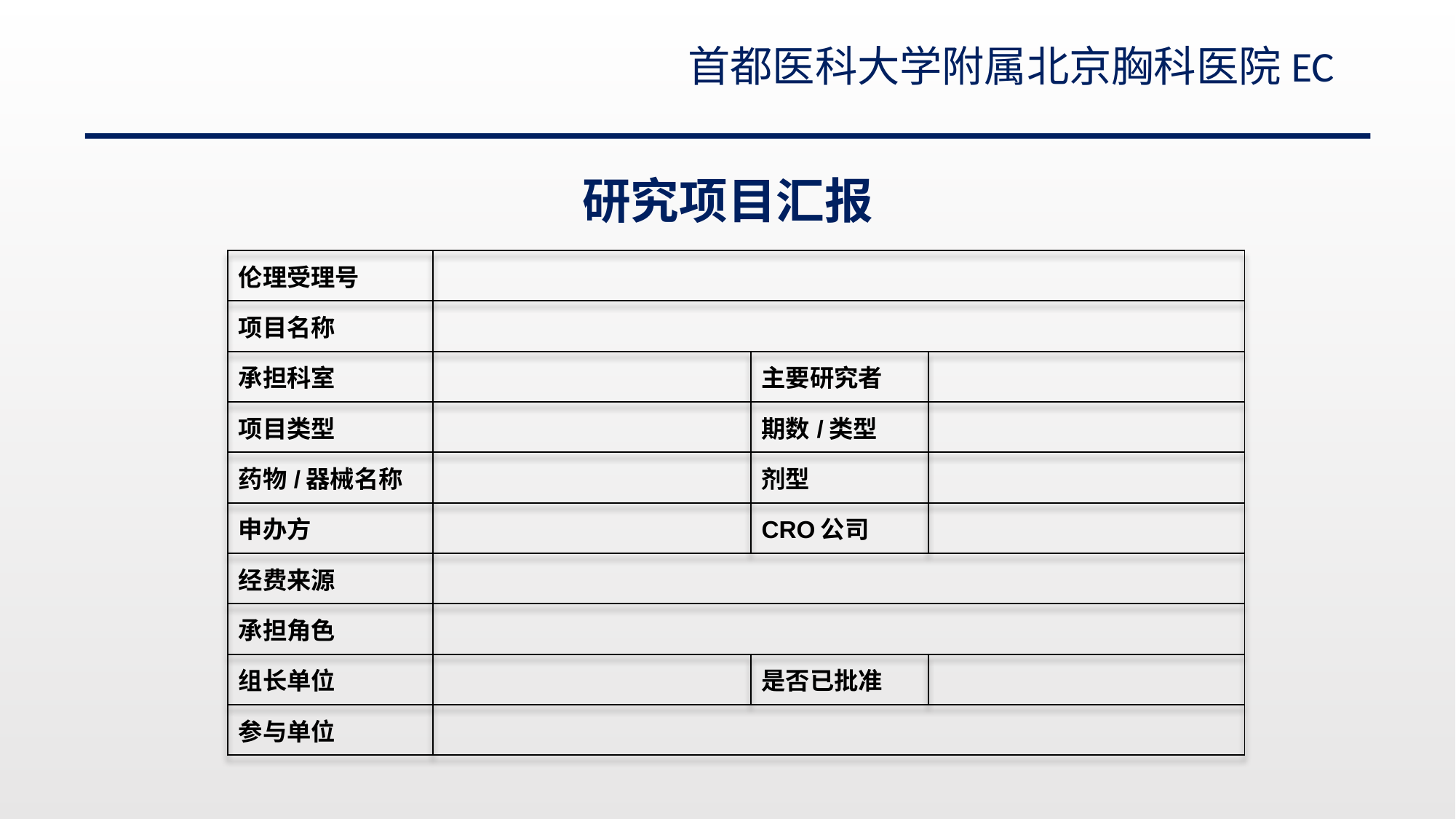

首都医科大学附属北京胸科医院EC

# 研究项目汇报
| 伦理受理号 |  |  |  |
| --- | --- | --- | --- |
| 项目名称 |  |  |  |
| 承担科室 |  | 主要研究者 |  |
| 项目类型 |  | 期数/类型 |  |
| 药物/器械名称 |  | 剂型 |  |
| 申办方 |  | CRO公司 |  |
| 经费来源 |  |  |  |
| 承担角色 |  |  |  |
| 组长单位 |  | 是否已批准 |  |
| 参与单位 |  |  |  |